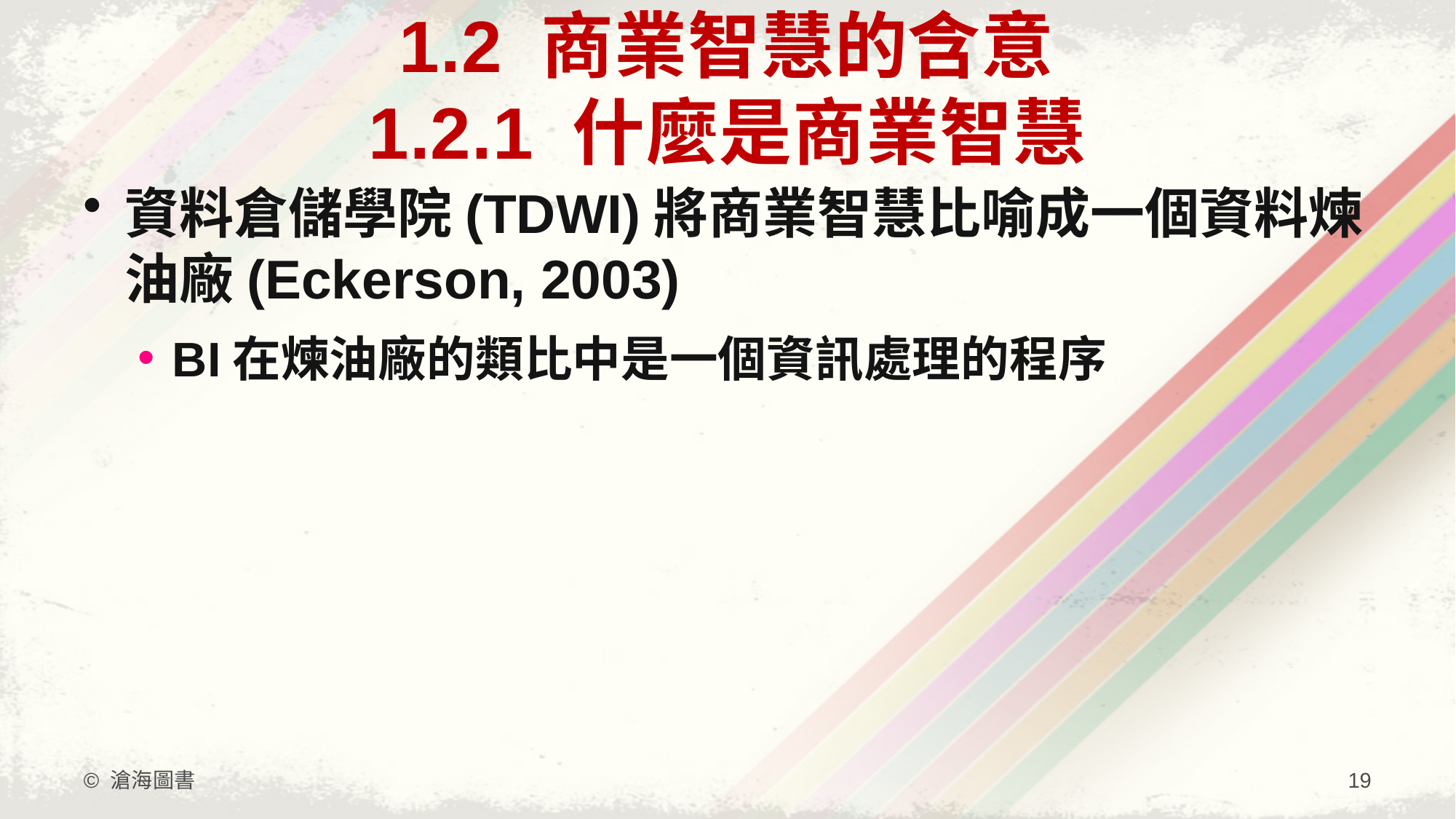

# 1.2 商業智慧的含意 1.2.1 什麼是商業智慧
資料倉儲學院(TDWI)將商業智慧比喻成一個資料煉油廠(Eckerson, 2003)
BI在煉油廠的類比中是一個資訊處理的程序
© 滄海圖書
19